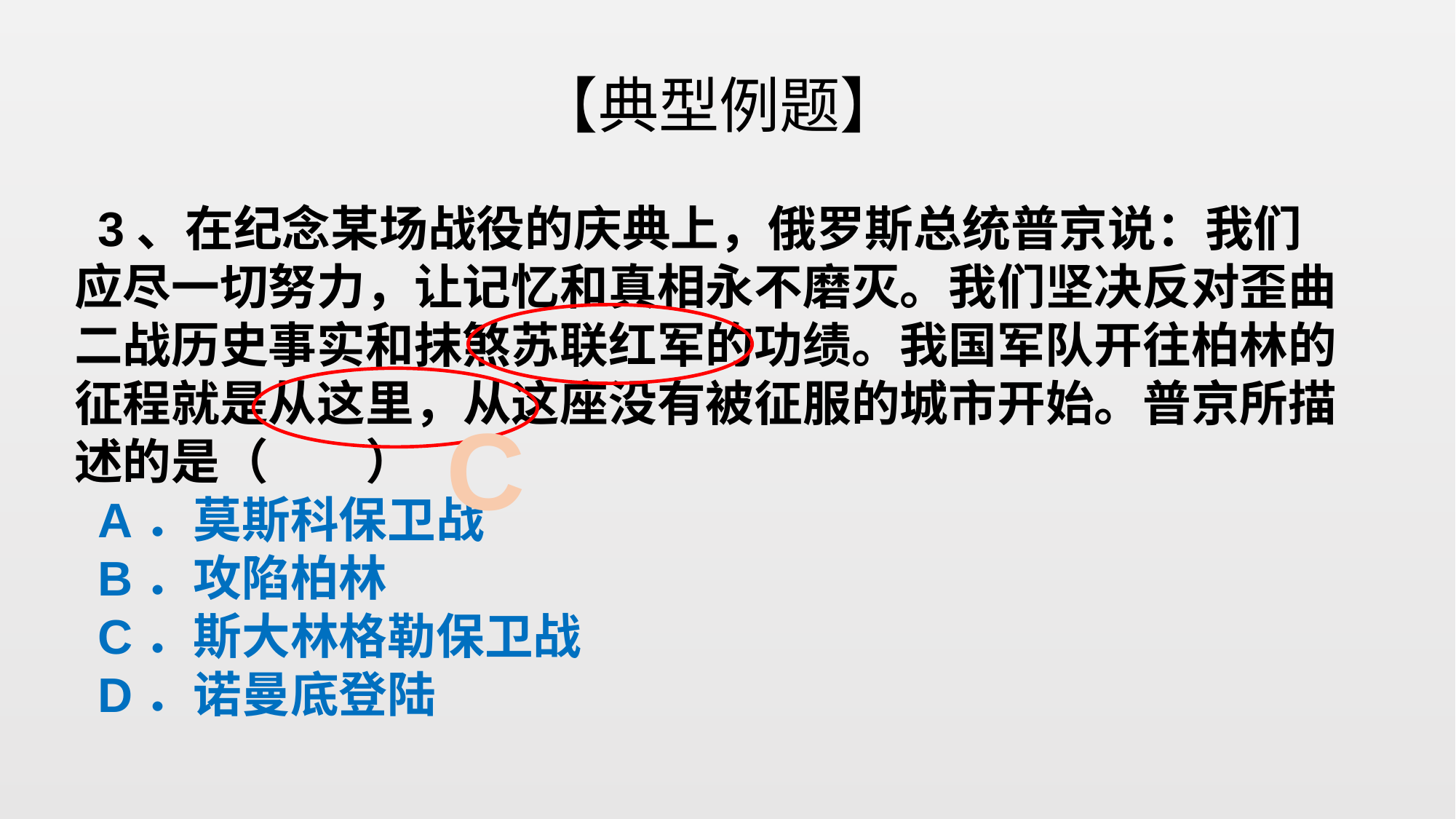

【典型例题】

3、在纪念某场战役的庆典上，俄罗斯总统普京说：我们应尽一切努力，让记忆和真相永不磨灭。我们坚决反对歪曲二战历史事实和抹煞苏联红军的功绩。我国军队开往柏林的征程就是从这里，从这座没有被征服的城市开始。普京所描述的是（　　）
A．莫斯科保卫战
B．攻陷柏林
C．斯大林格勒保卫战
D．诺曼底登陆

　C